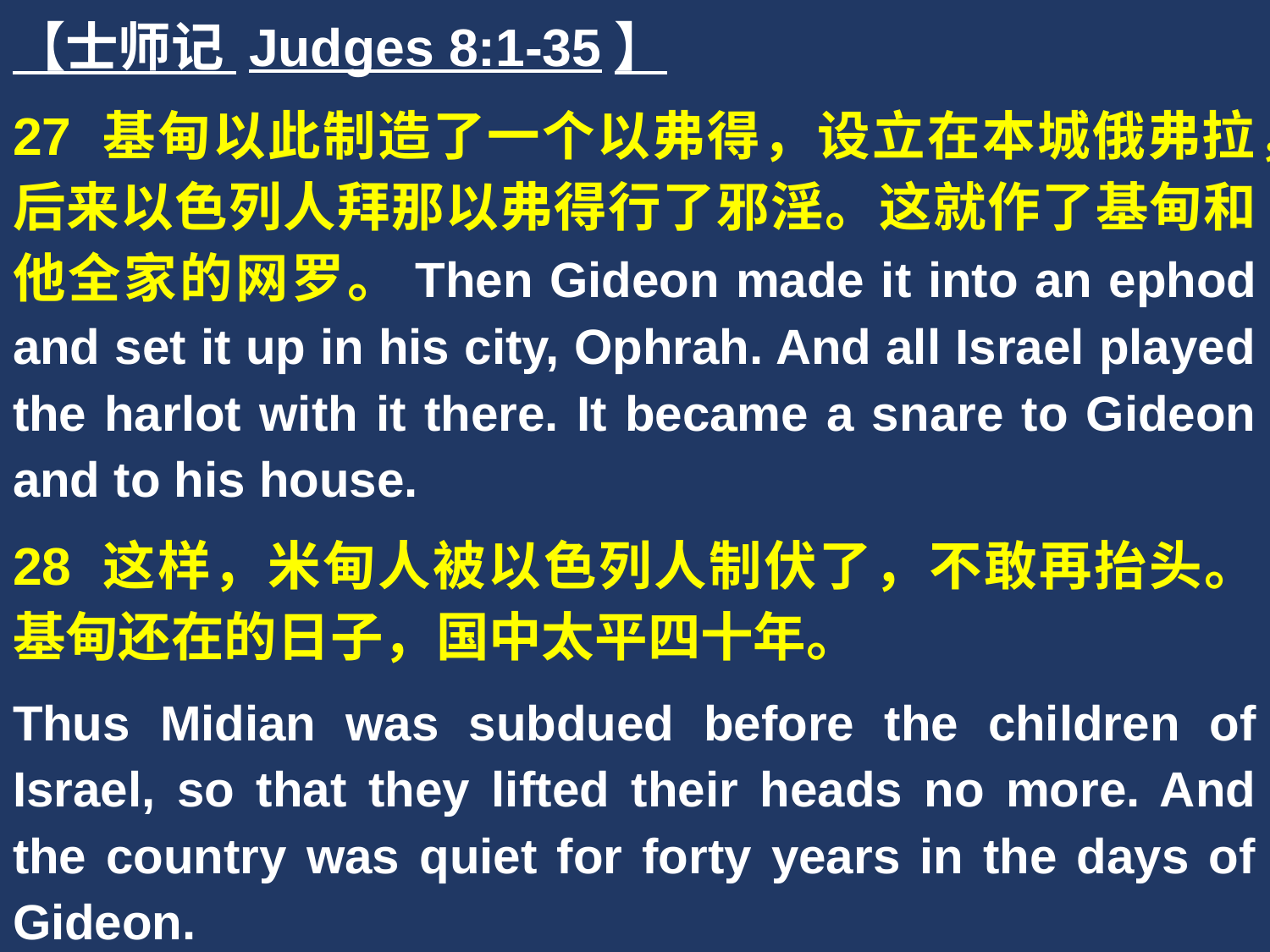

【士师记 Judges 8:1-35】
27 基甸以此制造了一个以弗得，设立在本城俄弗拉，后来以色列人拜那以弗得行了邪淫。这就作了基甸和他全家的网罗。Then Gideon made it into an ephod and set it up in his city, Ophrah. And all Israel played the harlot with it there. It became a snare to Gideon and to his house.
28 这样，米甸人被以色列人制伏了，不敢再抬头。基甸还在的日子，国中太平四十年。
Thus Midian was subdued before the children of Israel, so that they lifted their heads no more. And the country was quiet for forty years in the days of Gideon.